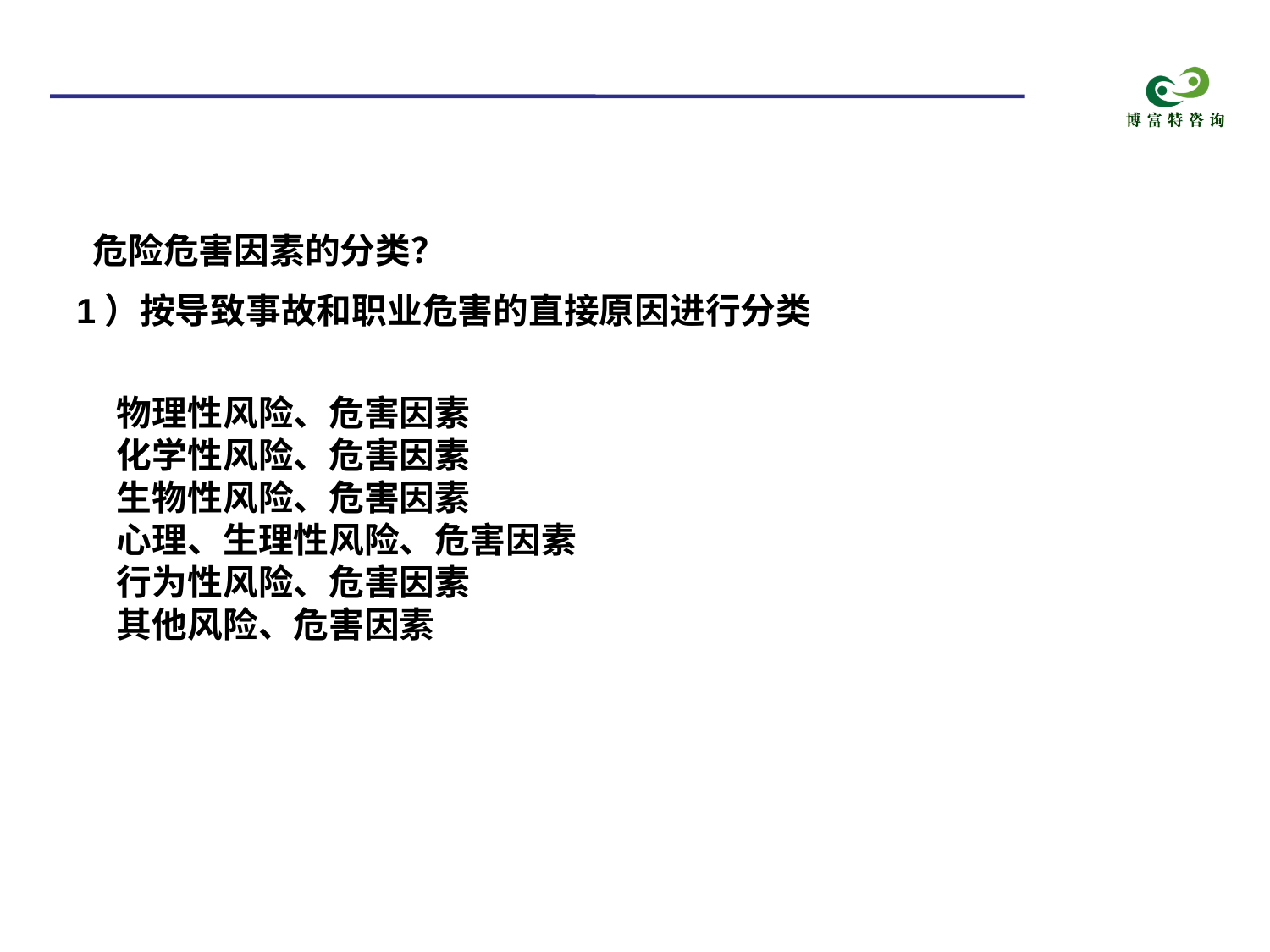

危险危害因素的分类？
1）按导致事故和职业危害的直接原因进行分类

    物理性风险、危害因素
    化学性风险、危害因素
    生物性风险、危害因素
    心理、生理性风险、危害因素
    行为性风险、危害因素
    其他风险、危害因素